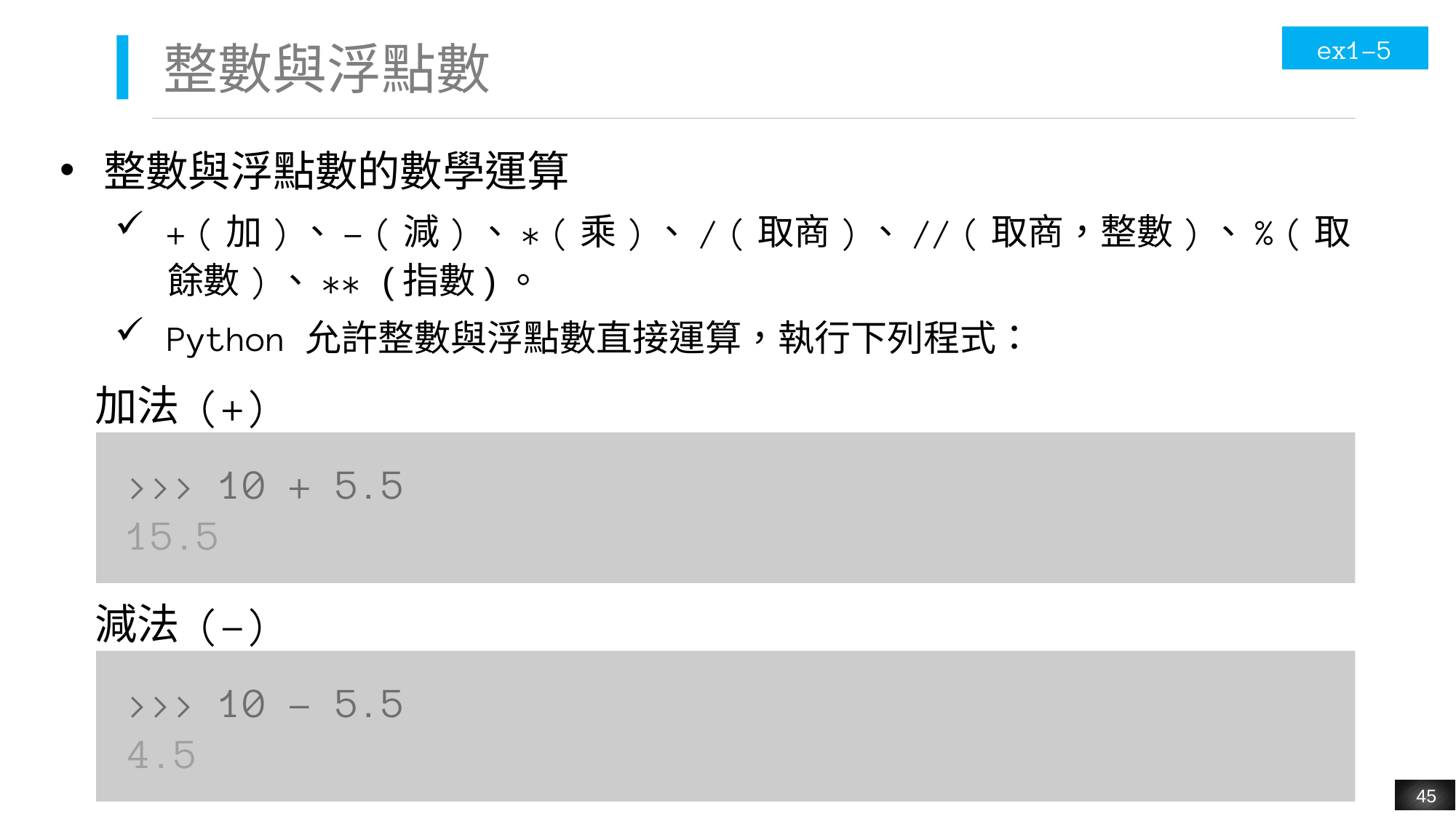

ex1-5
# 整數與浮點數

整數與浮點數的數學運算
+ (加)、- (減)、* (乘)、/ (取商)、// (取商，整數)、% (取餘數)、** (指數)。
Python 允許整數與浮點數直接運算，執行下列程式：
加法 (+)
>>> 10 + 5.5
15.5
減法 (-)

>>> 10 - 5.5
4.5